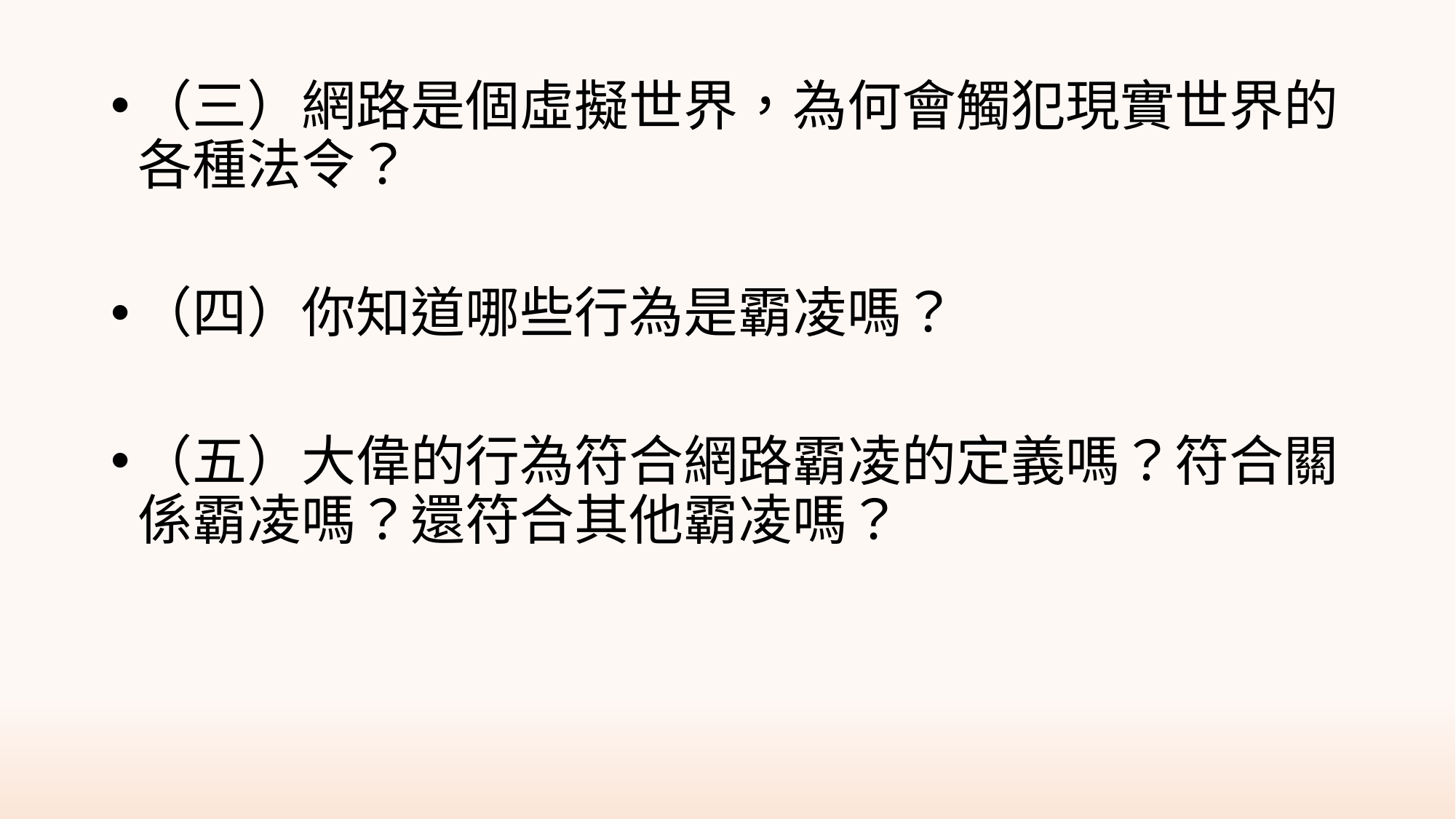

（三）網路是個虛擬世界，為何會觸犯現實世界的各種法令？

（四）你知道哪些行為是霸凌嗎？

（五）大偉的行為符合網路霸凌的定義嗎？符合關係霸凌嗎？還符合其他霸凌嗎？